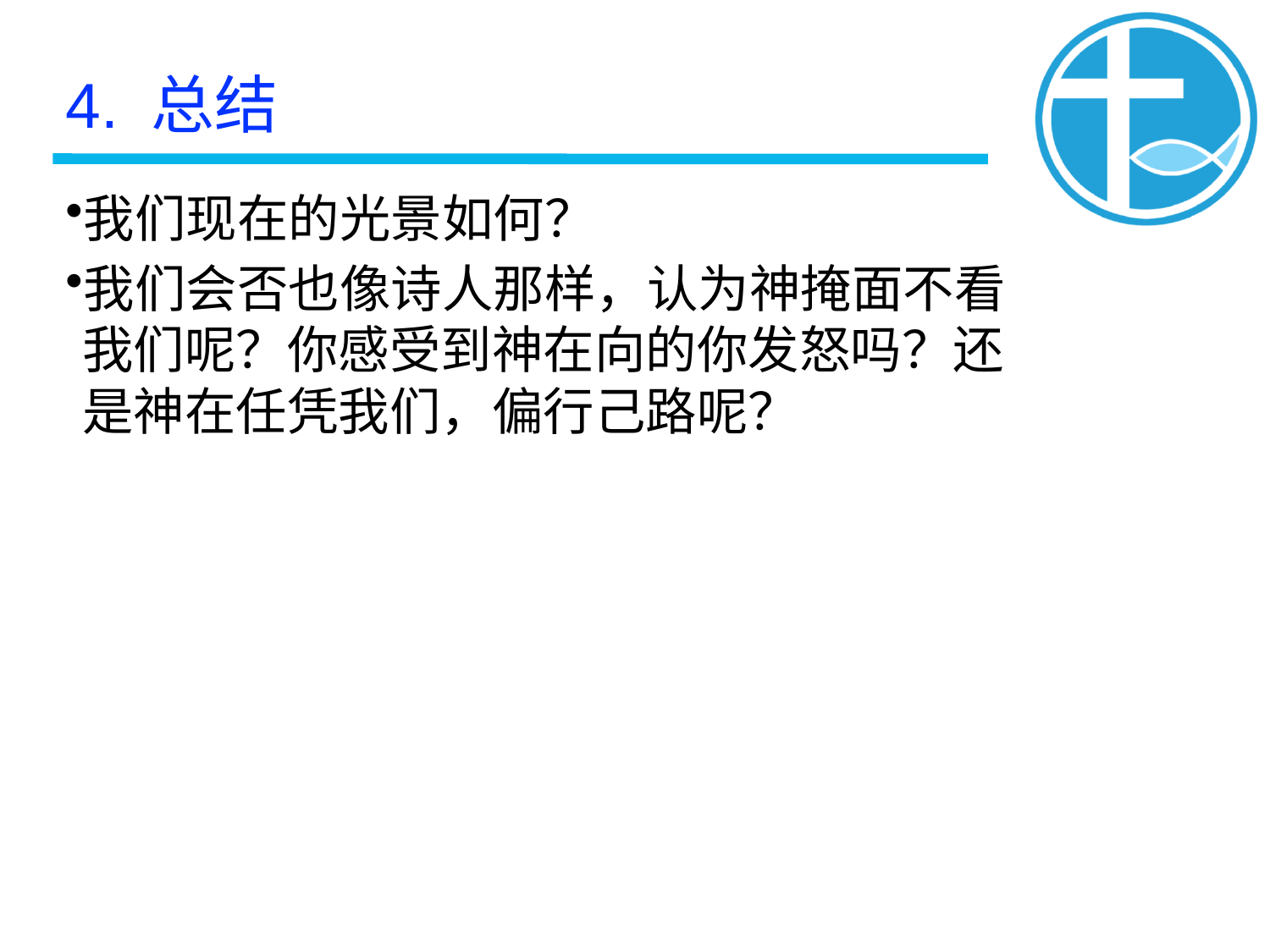

4. 总结
我们现在的光景如何？
我们会否也像诗人那样，认为神掩面不看我们呢？你感受到神在向的你发怒吗？还是神在任凭我们，偏行己路呢？